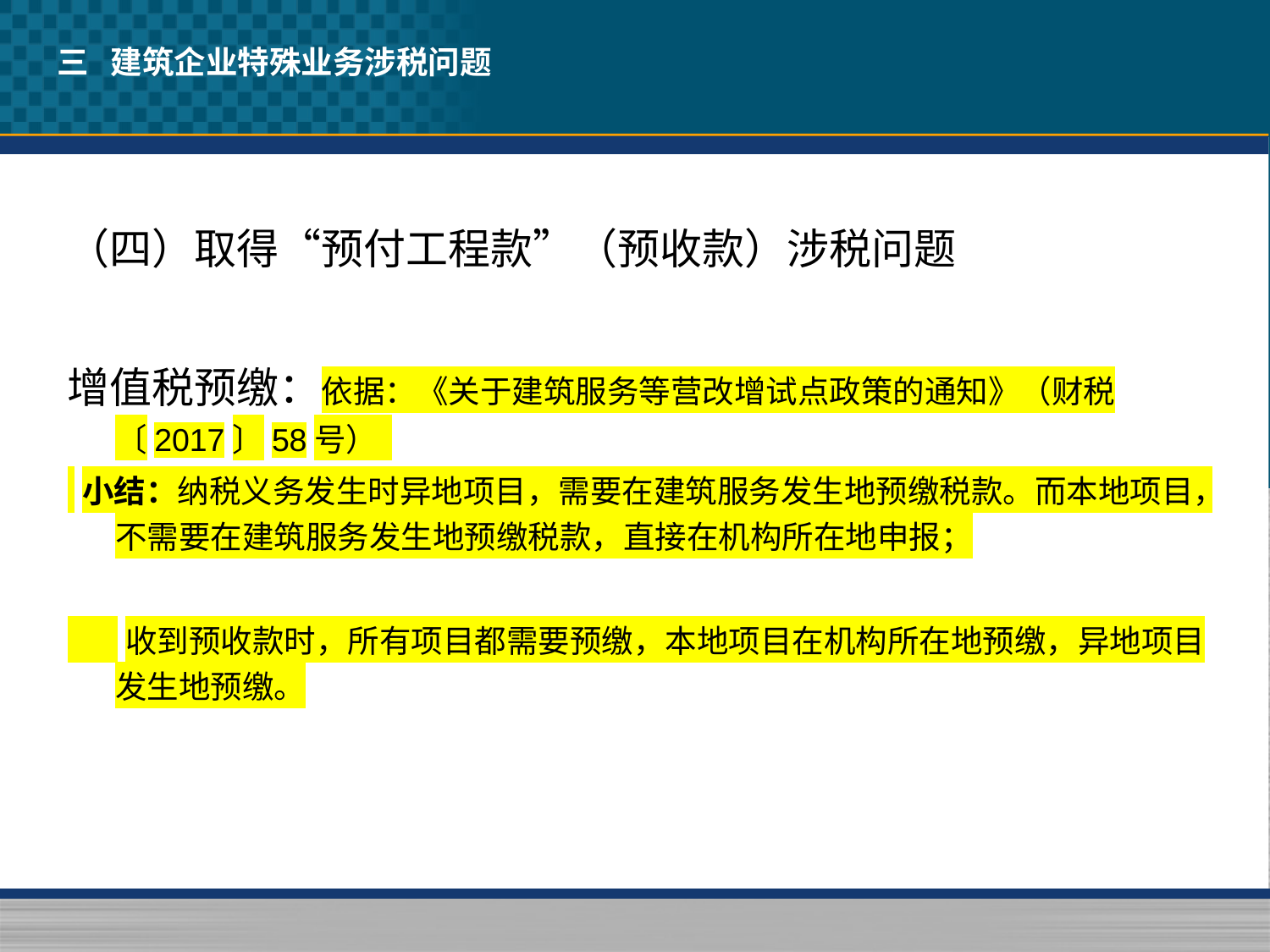

三   建筑企业特殊业务涉税问题
（四）取得“预付工程款”（预收款）涉税问题

增值税预缴：依据：《关于建筑服务等营改增试点政策的通知》（财税〔2017〕58号）
 小结：纳税义务发生时异地项目，需要在建筑服务发生地预缴税款。而本地项目，不需要在建筑服务发生地预缴税款，直接在机构所在地申报；

       收到预收款时，所有项目都需要预缴，本地项目在机构所在地预缴，异地项目发生地预缴。